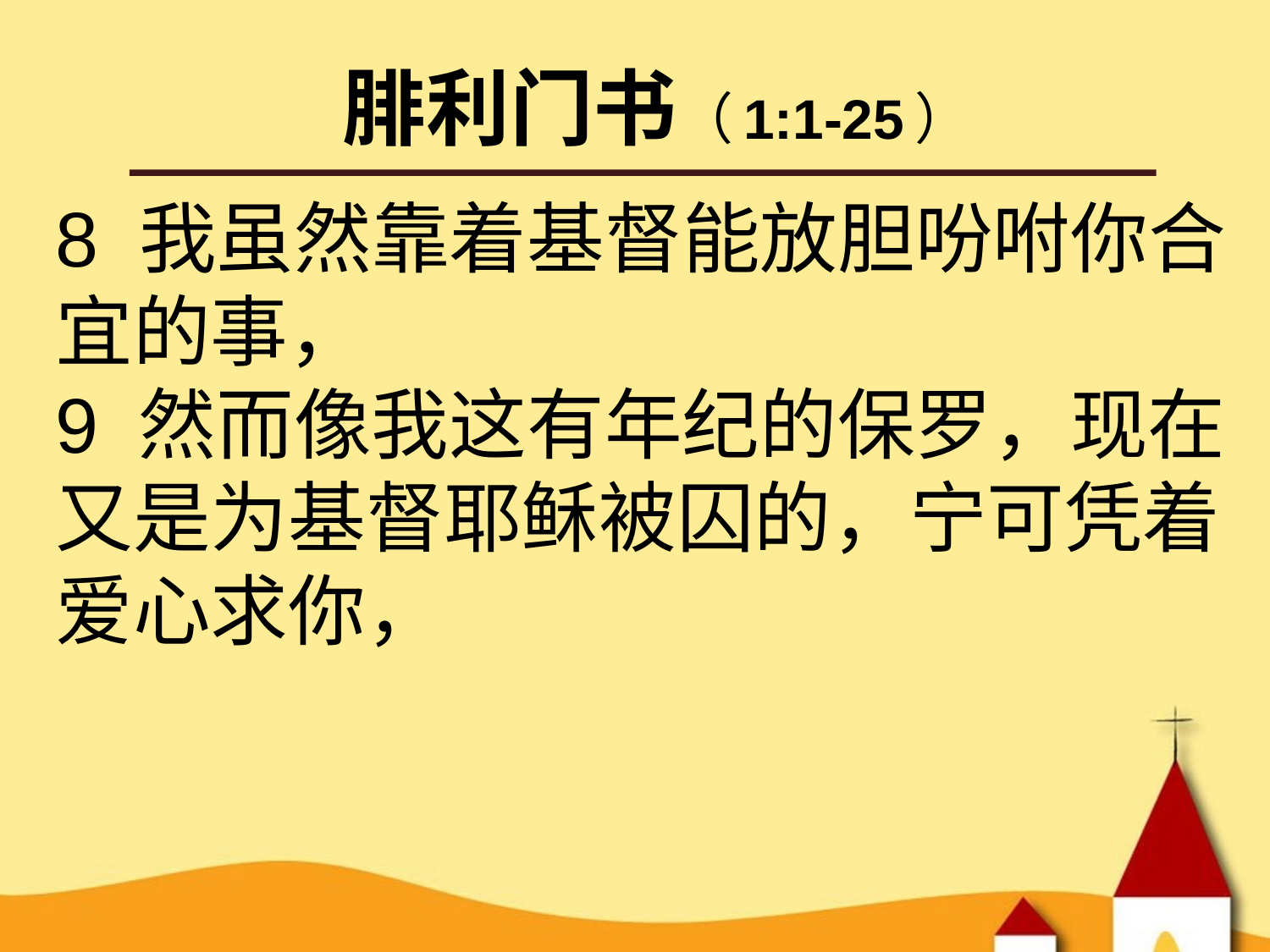

# 腓利门书（1:1-25）

8 我虽然靠着基督能放胆吩咐你合宜的事，
9 然而像我这有年纪的保罗，现在又是为基督耶稣被囚的，宁可凭着爱心求你，